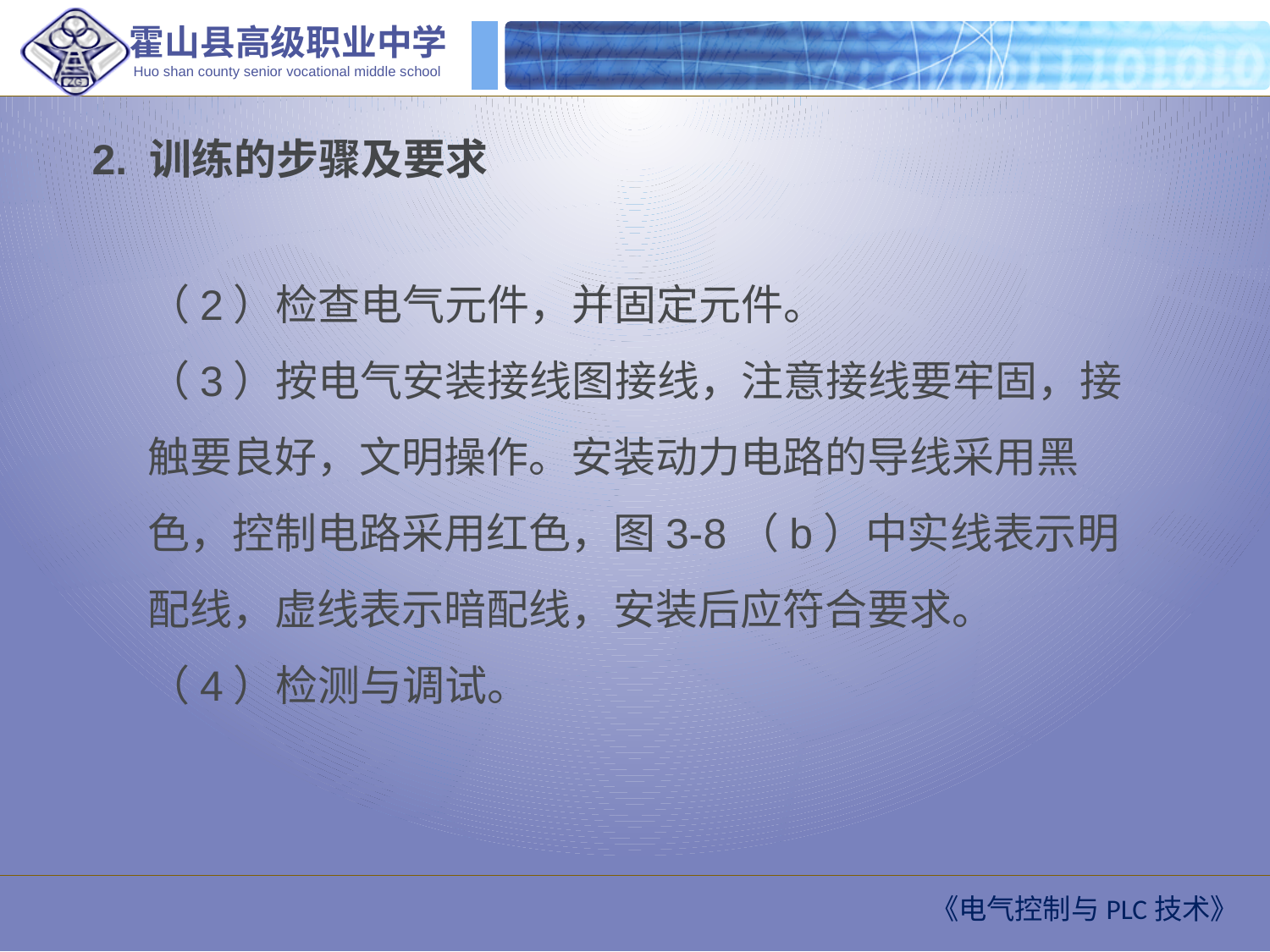

2. 训练的步骤及要求
（2）检查电气元件，并固定元件。
（3）按电气安装接线图接线，注意接线要牢固，接触要良好，文明操作。安装动力电路的导线采用黑色，控制电路采用红色，图3-8（b）中实线表示明配线，虚线表示暗配线，安装后应符合要求。
（4）检测与调试。